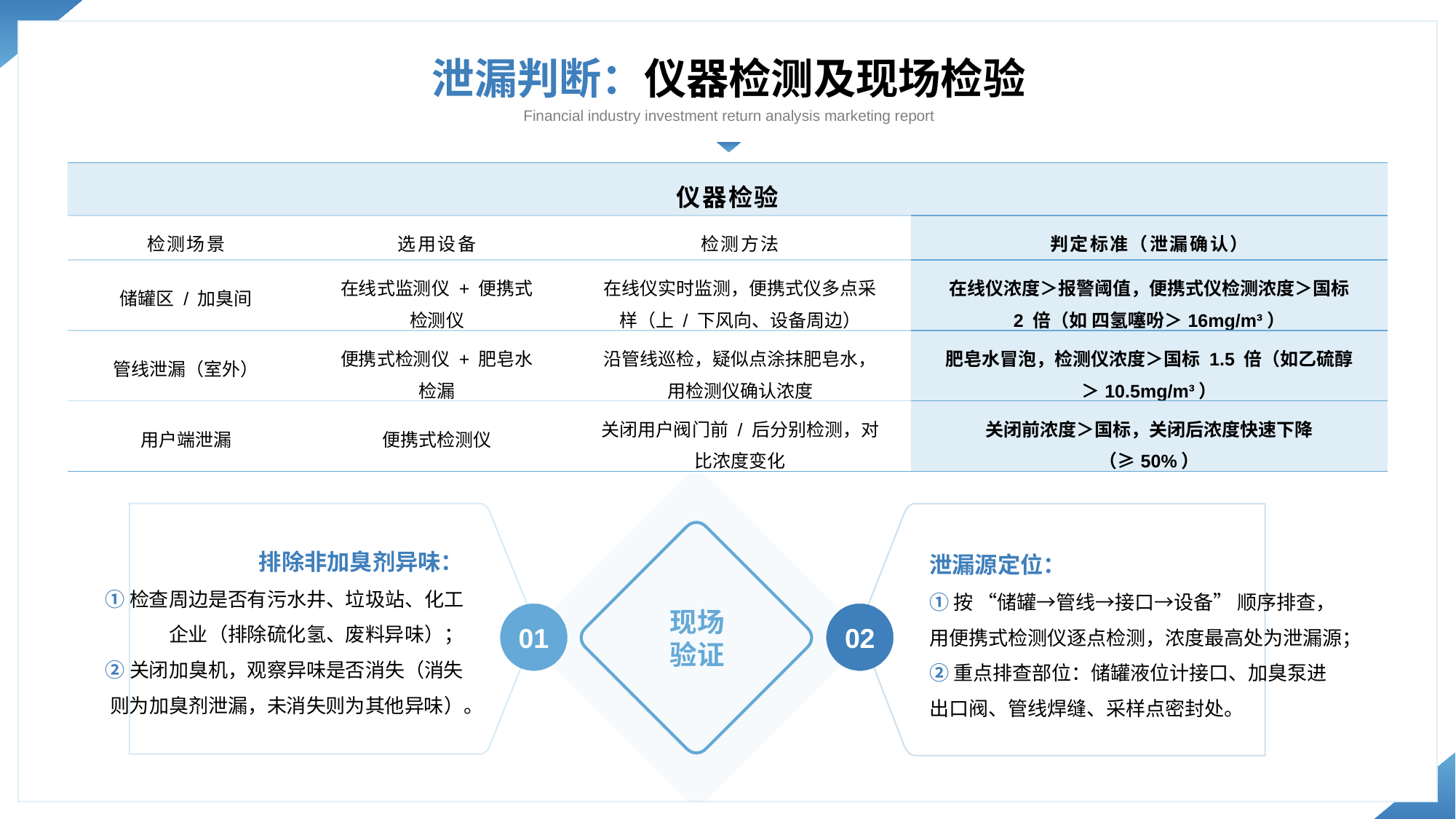

泄漏判断：仪器检测及现场检验
Financial industry investment return analysis marketing report

| 仪器检验 |  |  |  |
| --- | --- | --- | --- |
| 检测场景 | 选用设备 | 检测方法 | 判定标准（泄漏确认） |
| 储罐区 / 加臭间 | 在线式监测仪 + 便携式检测仪 | 在线仪实时监测，便携式仪多点采样（上 / 下风向、设备周边） | 在线仪浓度＞报警阈值，便携式仪检测浓度＞国标 2 倍（如 四氢噻吩＞16mg/m³） |
| 管线泄漏（室外） | 便携式检测仪 + 肥皂水检漏 | 沿管线巡检，疑似点涂抹肥皂水，用检测仪确认浓度 | 肥皂水冒泡，检测仪浓度＞国标 1.5 倍（如乙硫醇＞10.5mg/m³） |
| 用户端泄漏 | 便携式检测仪 | 关闭用户阀门前 / 后分别检测，对比浓度变化 | 关闭前浓度＞国标，关闭后浓度快速下降（≥50%） |

现场验证
排除非加臭剂异味：
①检查周边是否有污水井、垃圾站、化工企业（排除硫化氢、废料异味）；
②关闭加臭机，观察异味是否消失（消失则为加臭剂泄漏，未消失则为其他异味）。
泄漏源定位：
①按 “储罐→管线→接口→设备” 顺序排查，用便携式检测仪逐点检测，浓度最高处为泄漏源；
②重点排查部位：储罐液位计接口、加臭泵进出口阀、管线焊缝、采样点密封处。
01
02